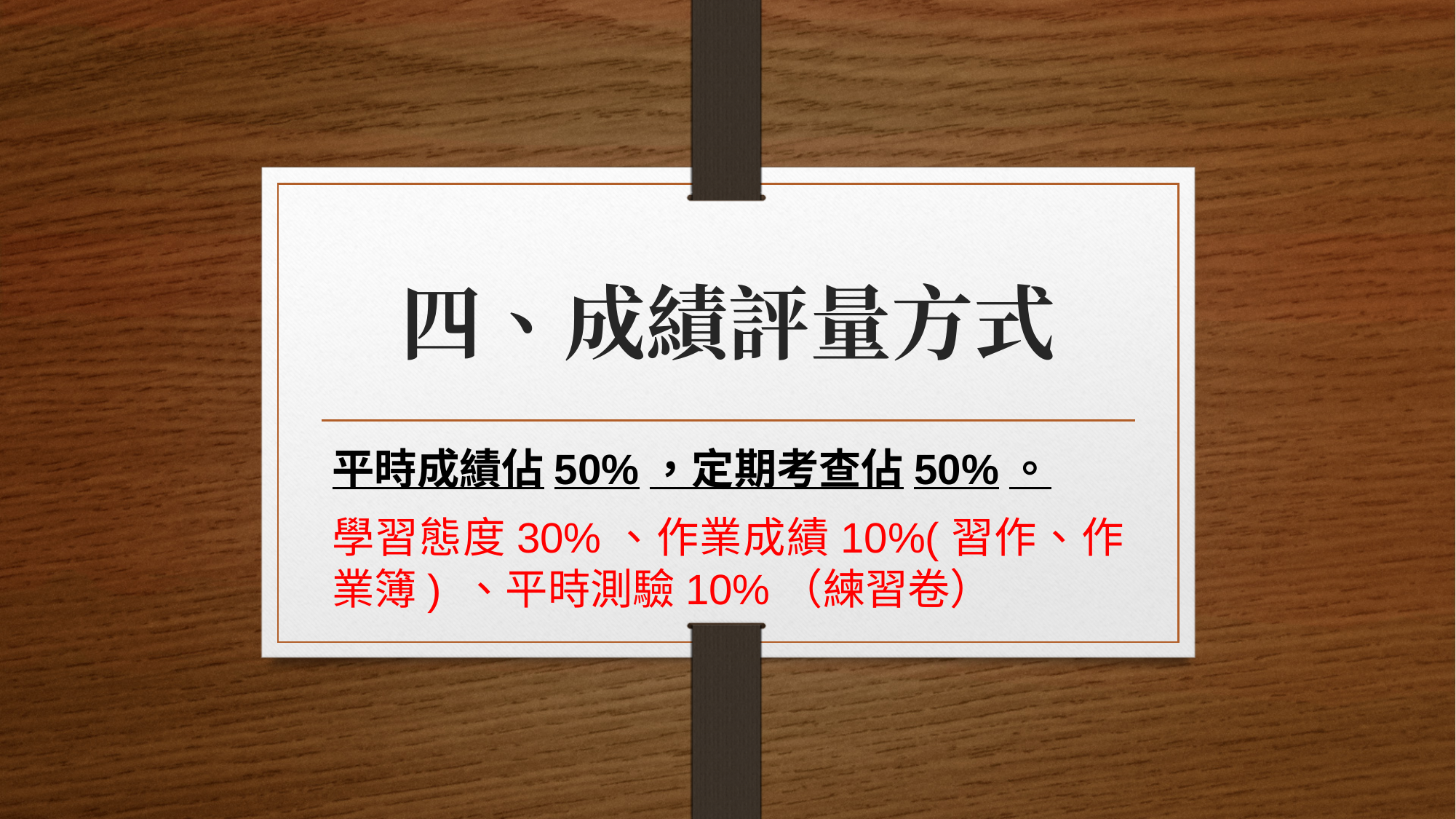

# 四、成績評量方式
平時成績佔50%，定期考查佔50%。
學習態度30%、作業成績10%(習作、作業簿) 、平時測驗10%（練習卷）